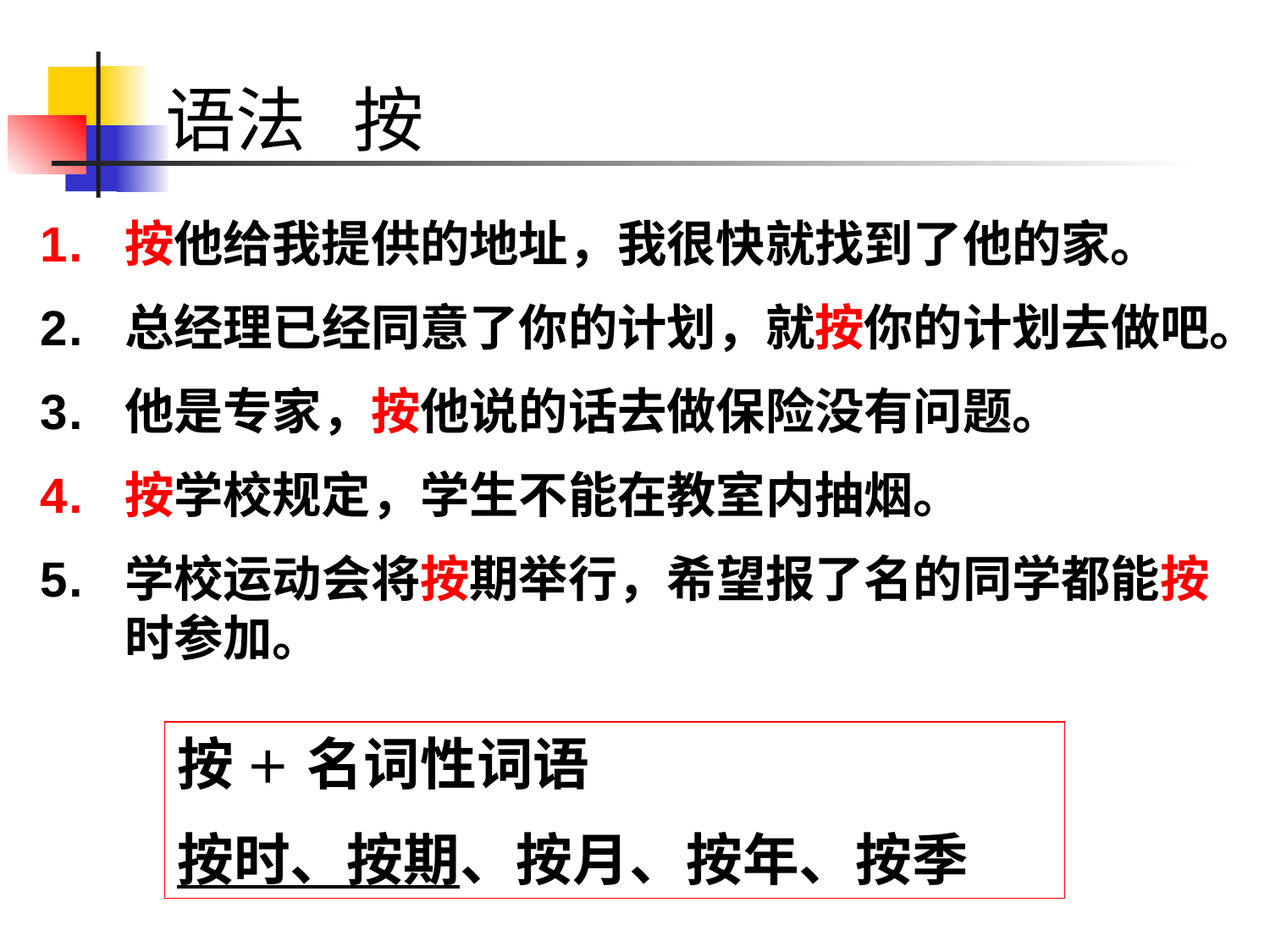

# 语法   按
按他给我提供的地址，我很快就找到了他的家。
总经理已经同意了你的计划，就按你的计划去做吧。
他是专家，按他说的话去做保险没有问题。
按学校规定，学生不能在教室内抽烟。
学校运动会将按期举行，希望报了名的同学都能按时参加。
按+名词性词语
按时、按期、按月、按年、按季